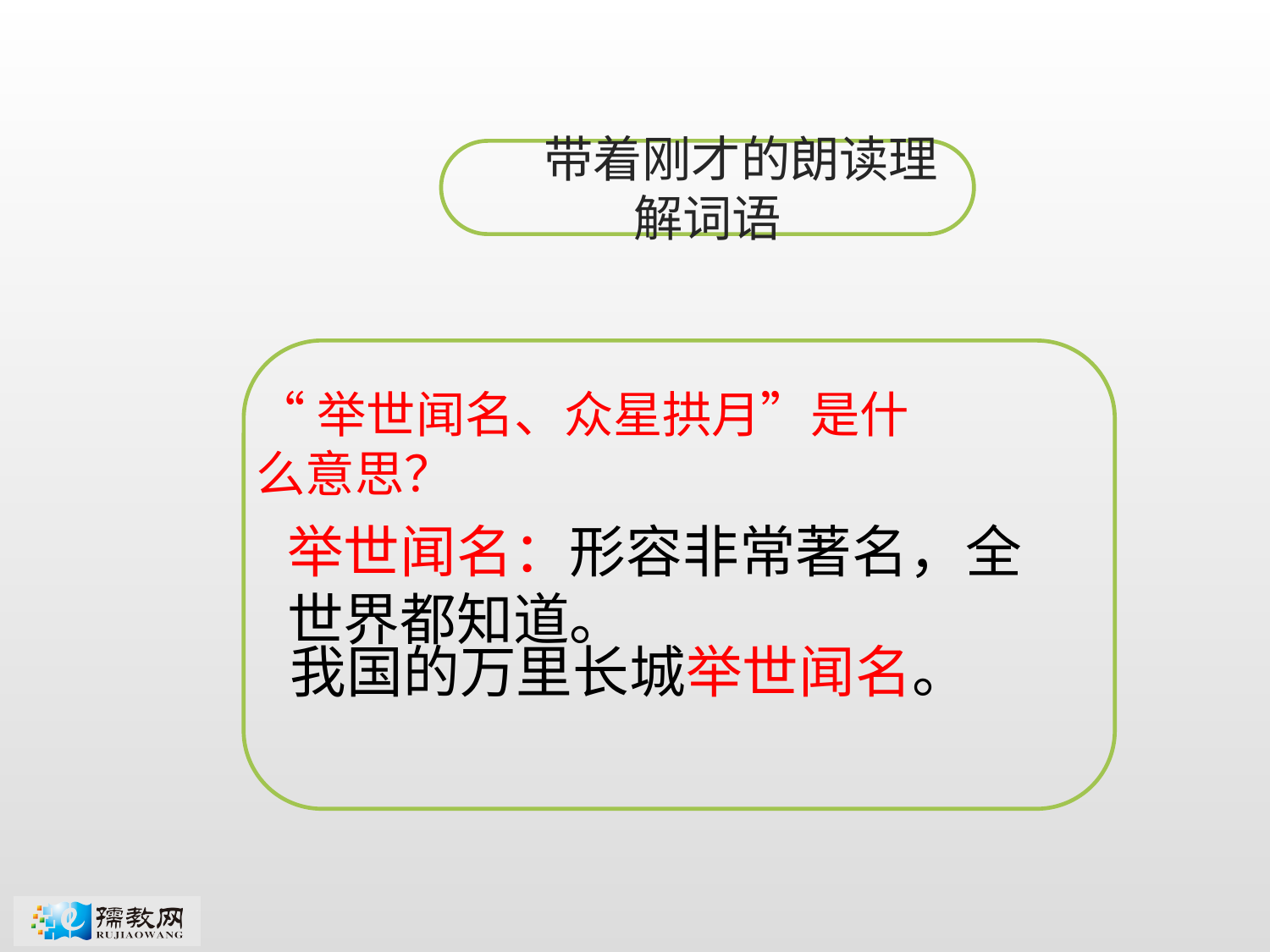

带着刚才的朗读理解词语

“举世闻名、众星拱月”是什么意思？
举世闻名：形容非常著名，全世界都知道。
我国的万里长城举世闻名。